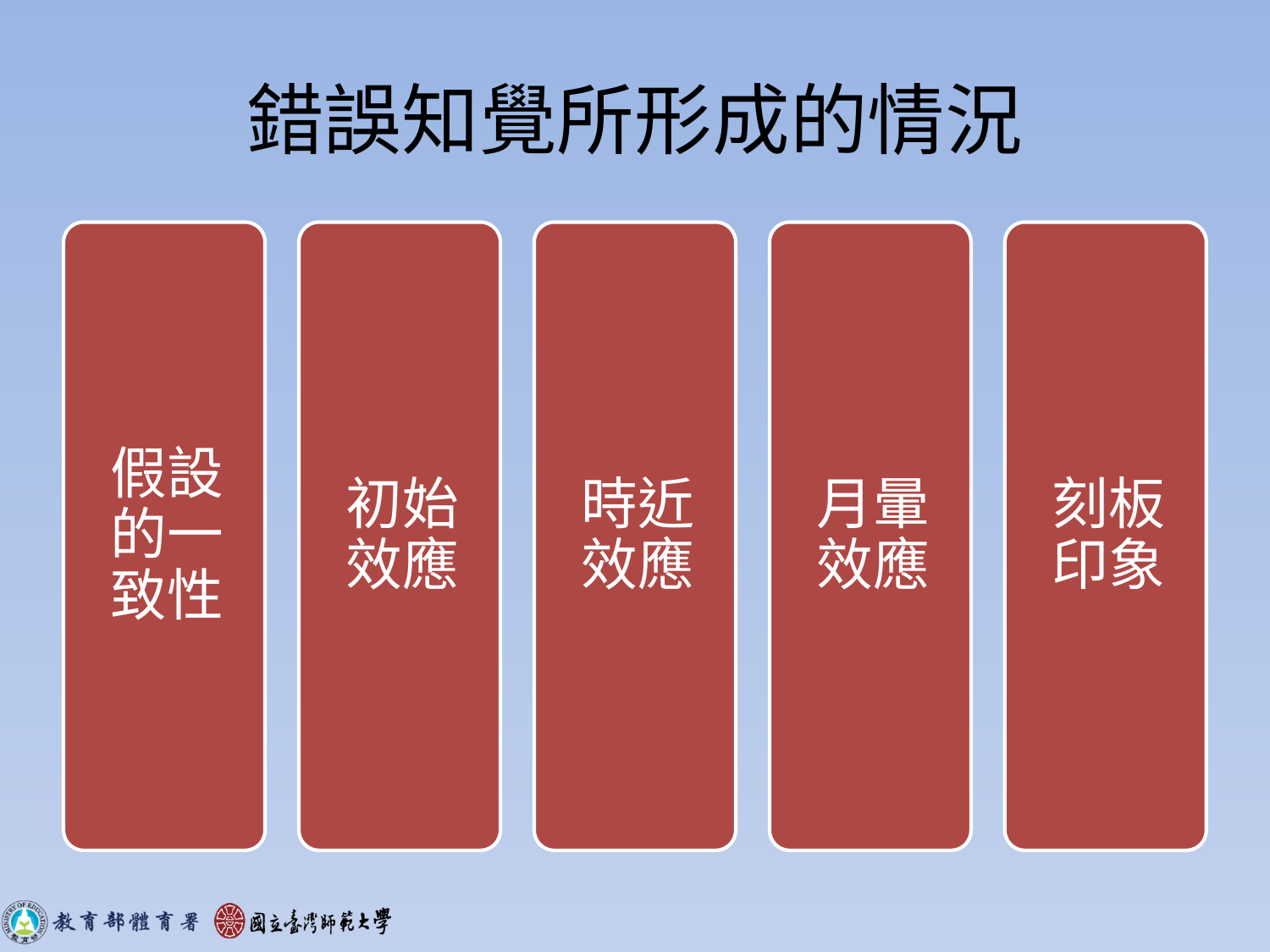

# 錯誤知覺所形成的情況
假設的一致性
初始效應
時近效應
月暈效應
刻板印象